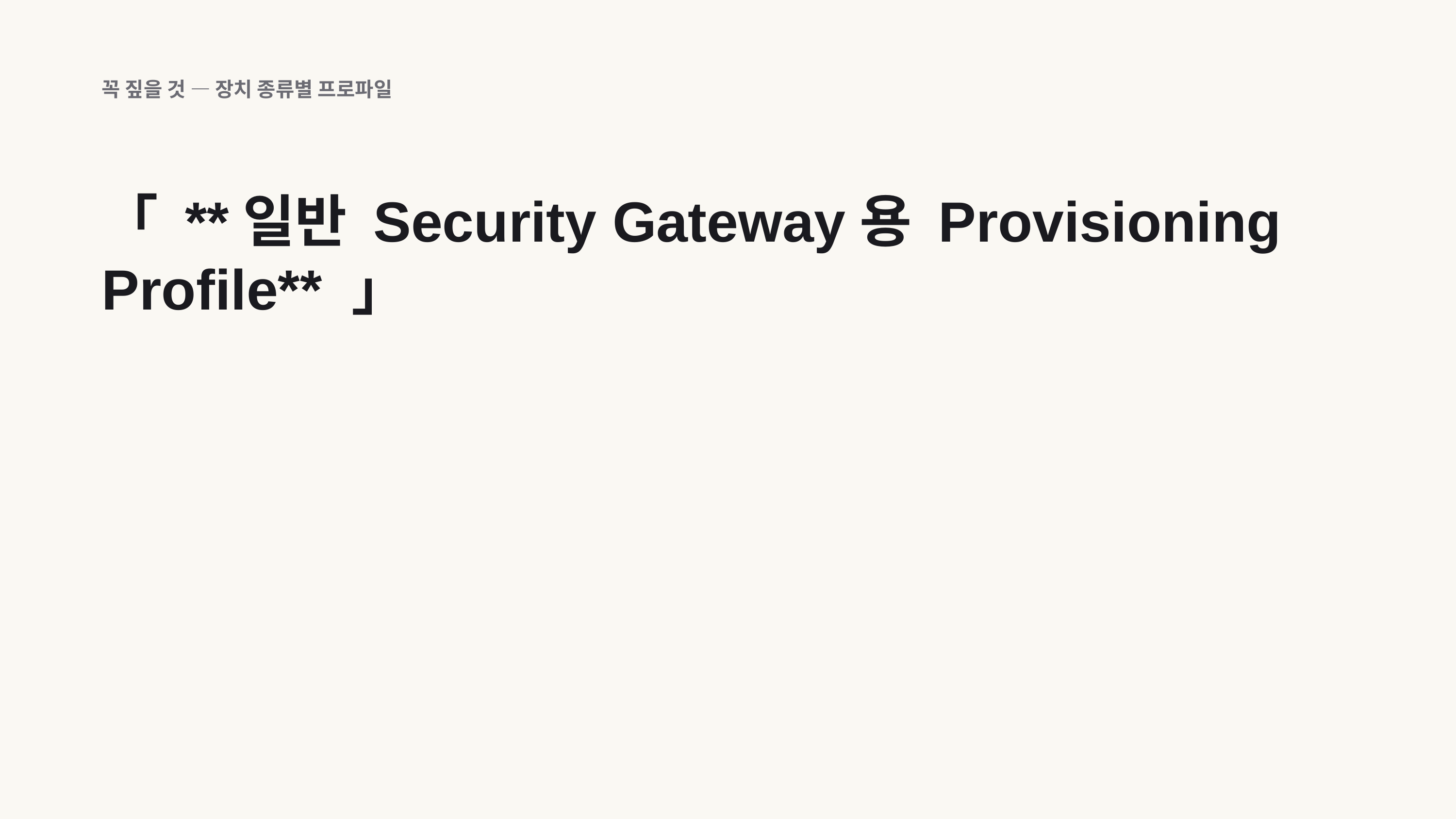

꼭 짚을 것 — 장치 종류별 프로파일
「 **일반 Security Gateway용 Provisioning Profile** 」